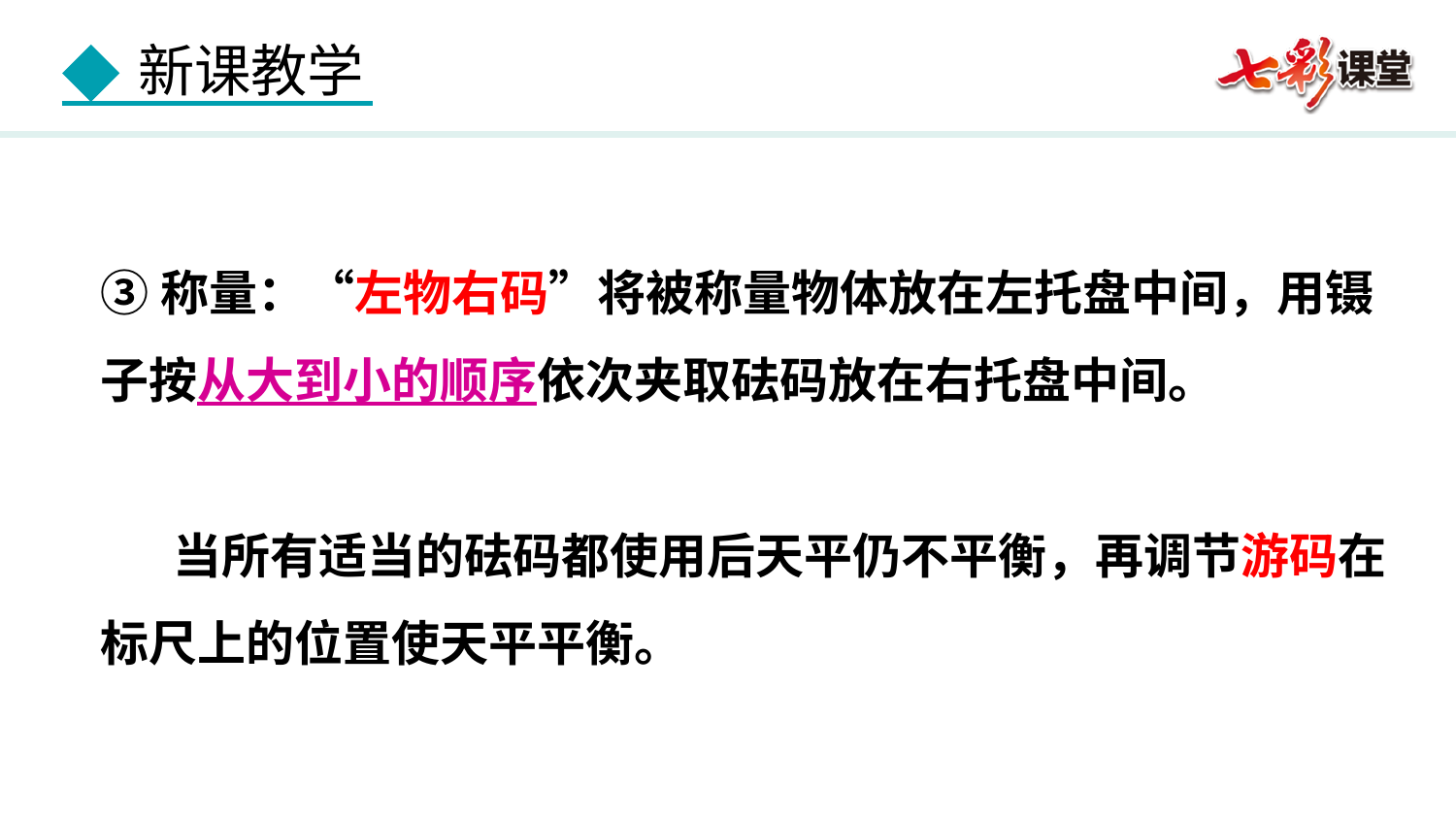

③称量：“左物右码”将被称量物体放在左托盘中间，用镊子按从大到小的顺序依次夹取砝码放在右托盘中间。
当所有适当的砝码都使用后天平仍不平衡，再调节游码在标尺上的位置使天平平衡。